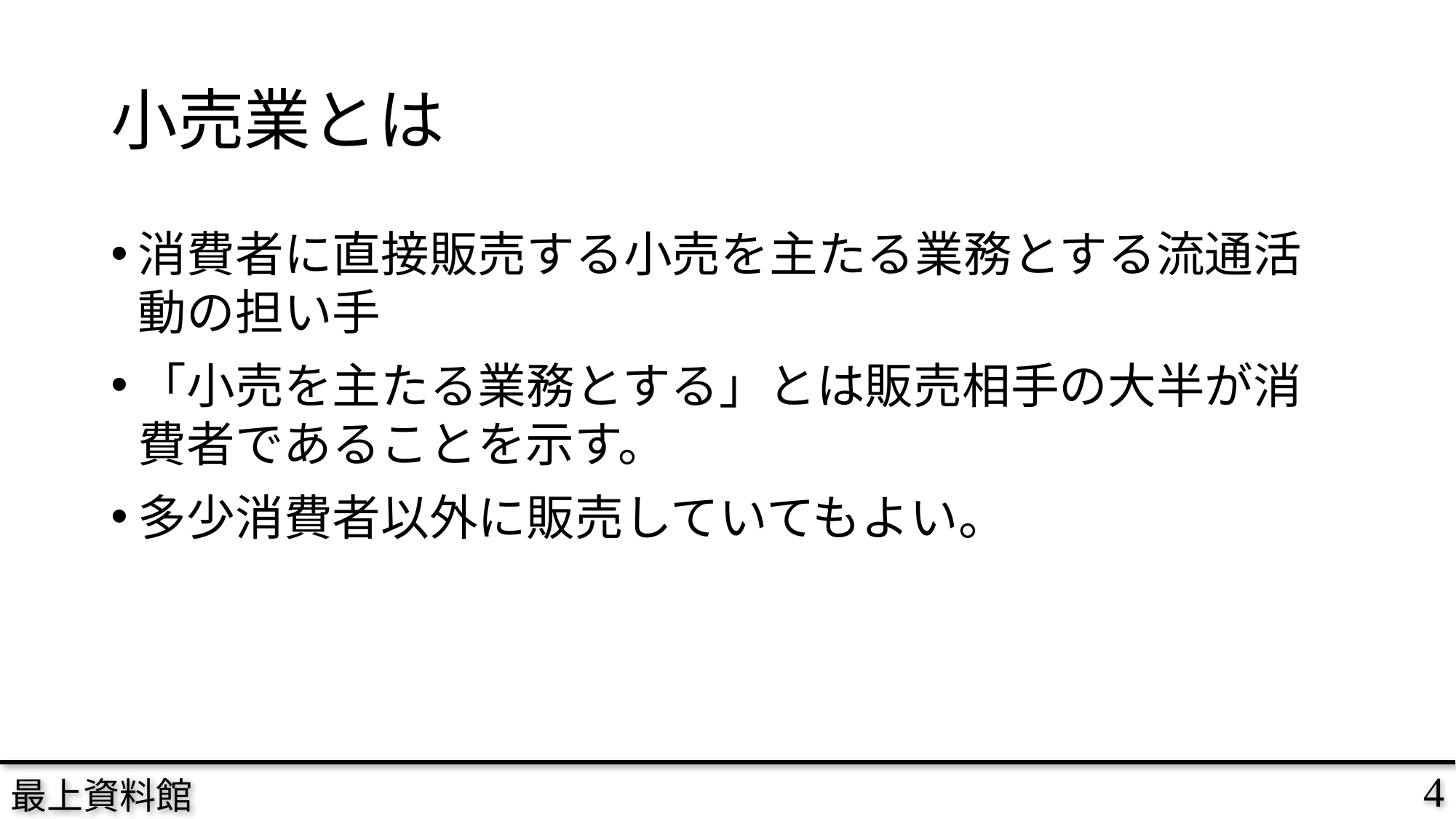

# 小売業とは
消費者に直接販売する小売を主たる業務とする流通活動の担い手
「小売を主たる業務とする」とは販売相手の大半が消費者であることを示す。
多少消費者以外に販売していてもよい。